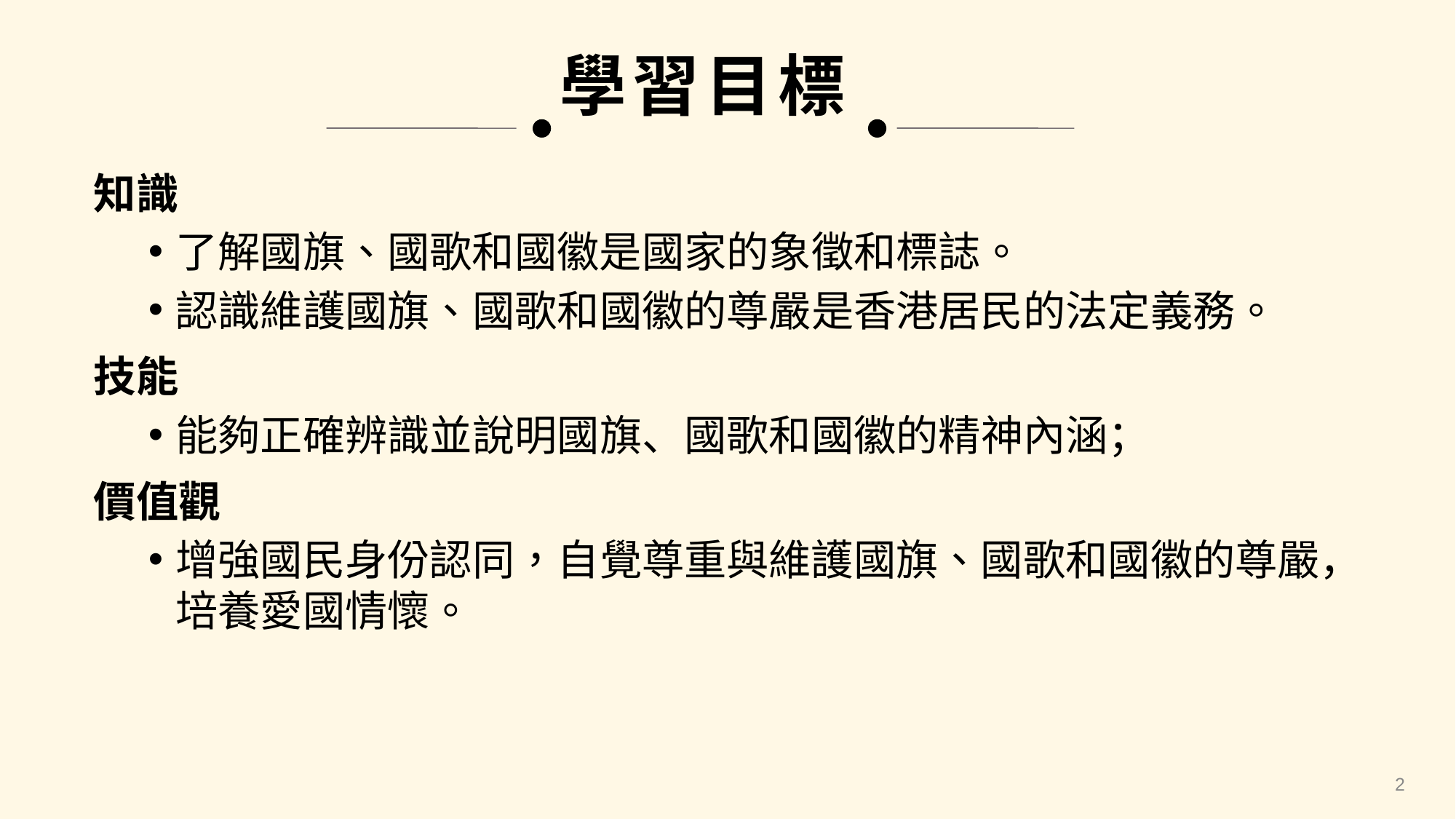

學習目標

知識
了解國旗、國歌和國徽是國家的象徵和標誌。
認識維護國旗、國歌和國徽的尊嚴是香港居民的法定義務。
技能
能夠正確辨識並說明國旗、國歌和國徽的精神內涵；
價值觀
增強國民身份認同，自覺尊重與維護國旗、國歌和國徽的尊嚴，培養愛國情懷。
2